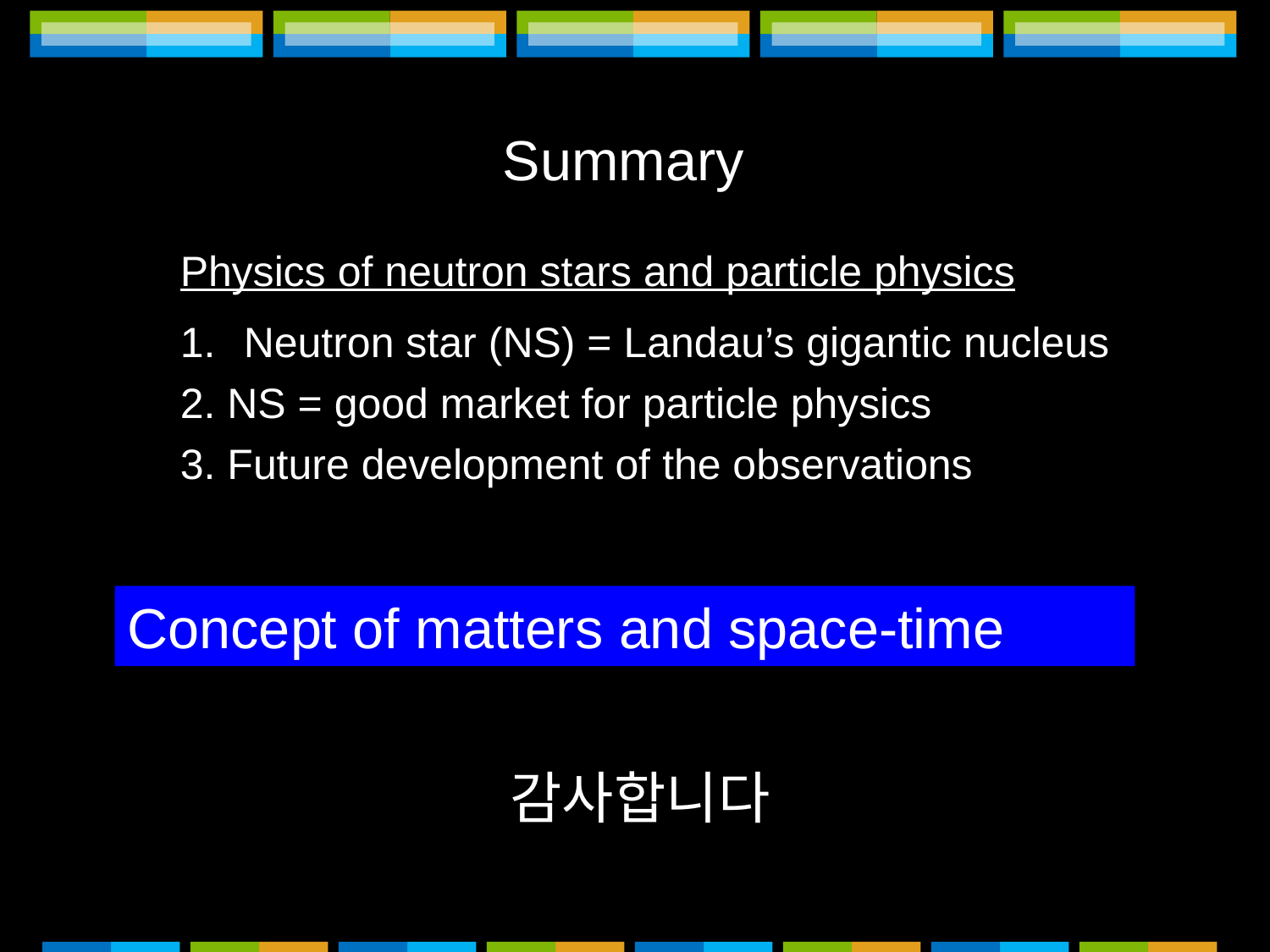

Summary
Physics of neutron stars and particle physics
Neutron star (NS) = Landau’s gigantic nucleus
2. NS = good market for particle physics
3. Future development of the observations

New people, new ideas and new results !
Concept of matters and space-time
감사합니다